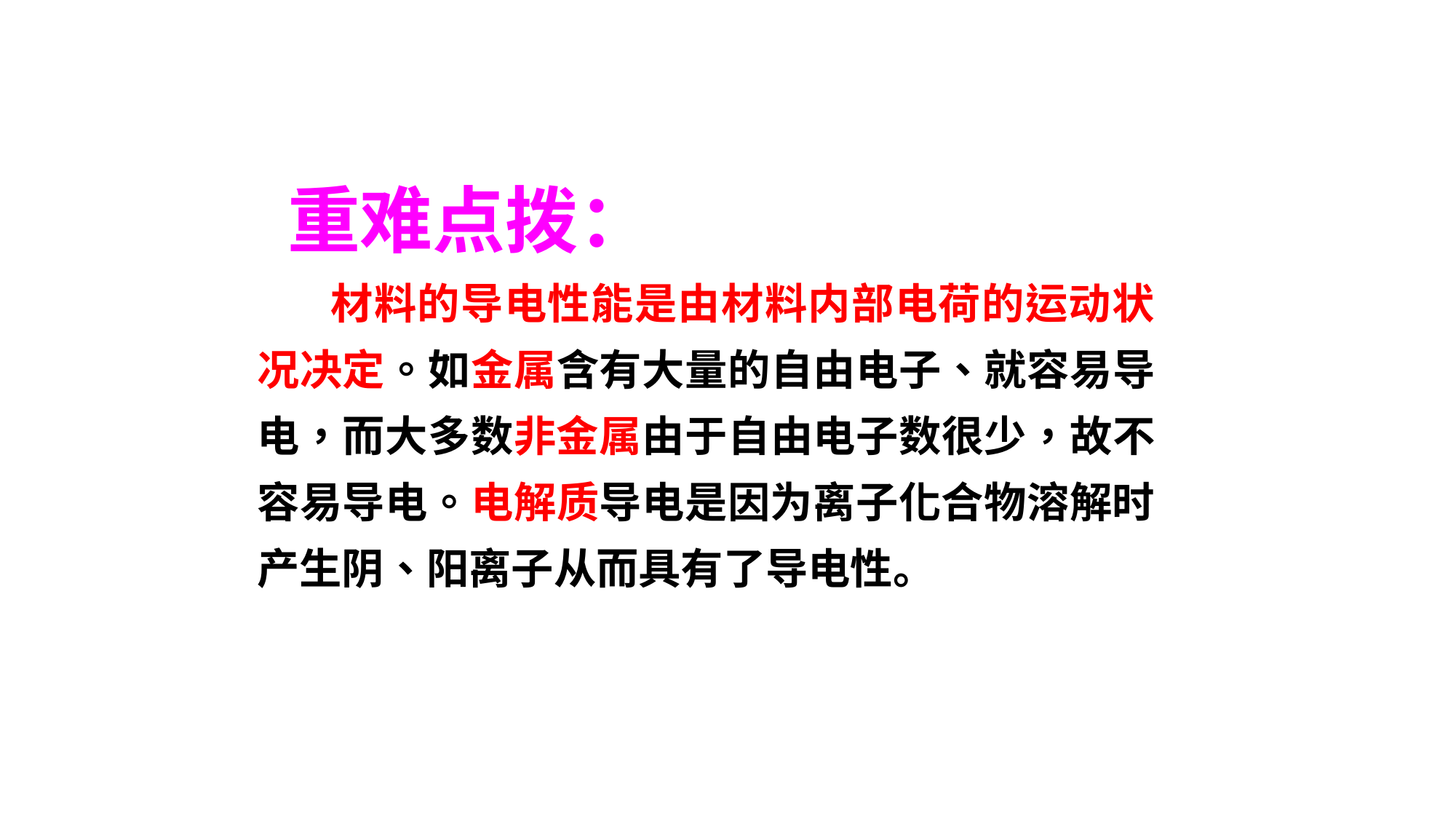

重难点拨：
   材料的导电性能是由材料内部电荷的运动状况决定。如金属含有大量的自由电子、就容易导电，而大多数非金属由于自由电子数很少，故不容易导电。电解质导电是因为离子化合物溶解时产生阴、阳离子从而具有了导电性。